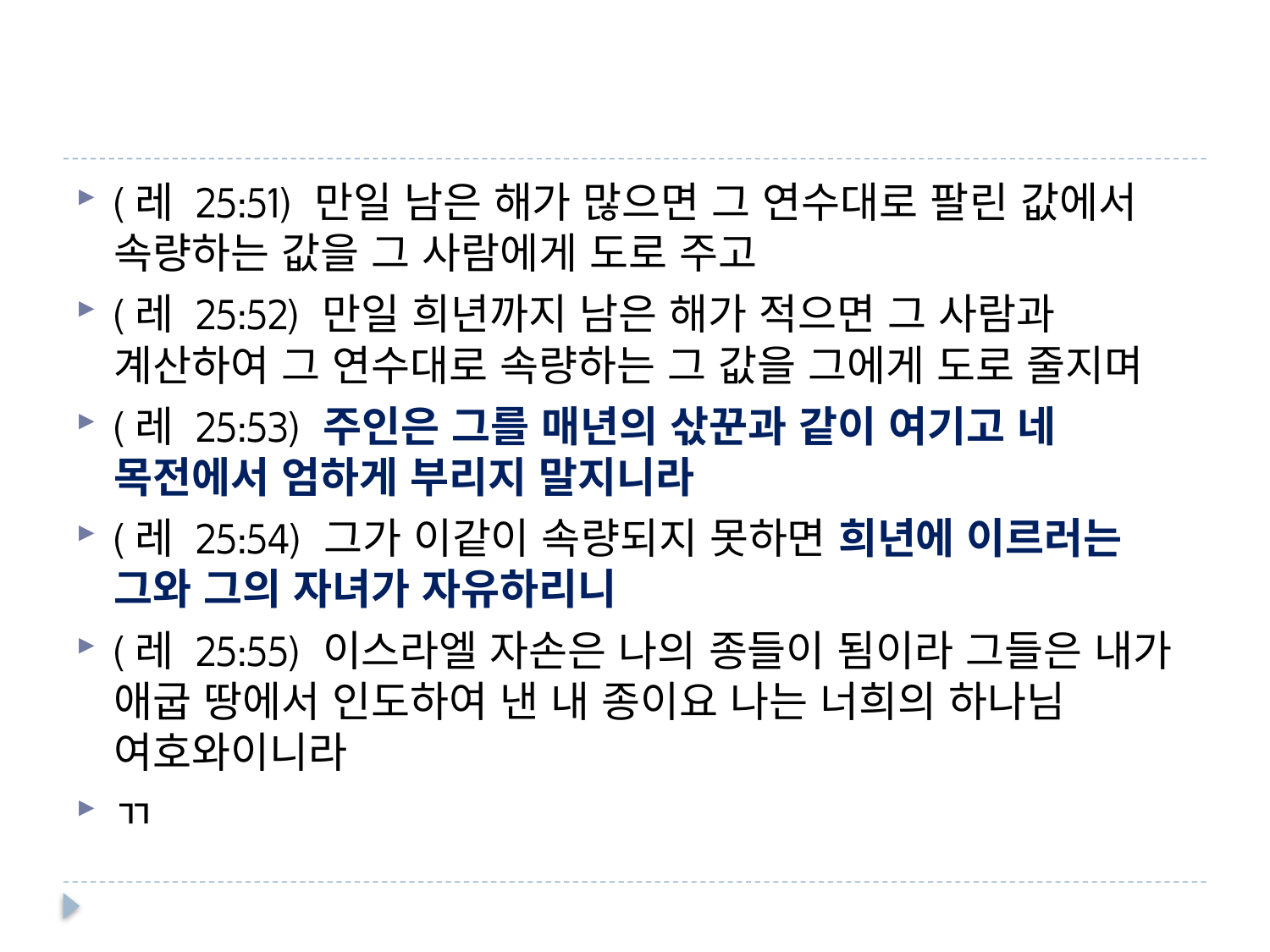

#
(레 25:51) 만일 남은 해가 많으면 그 연수대로 팔린 값에서 속량하는 값을 그 사람에게 도로 주고
(레 25:52) 만일 희년까지 남은 해가 적으면 그 사람과 계산하여 그 연수대로 속량하는 그 값을 그에게 도로 줄지며
(레 25:53) 주인은 그를 매년의 삯꾼과 같이 여기고 네 목전에서 엄하게 부리지 말지니라
(레 25:54) 그가 이같이 속량되지 못하면 희년에 이르러는 그와 그의 자녀가 자유하리니
(레 25:55) 이스라엘 자손은 나의 종들이 됨이라 그들은 내가 애굽 땅에서 인도하여 낸 내 종이요 나는 너희의 하나님 여호와이니라
ㄲ